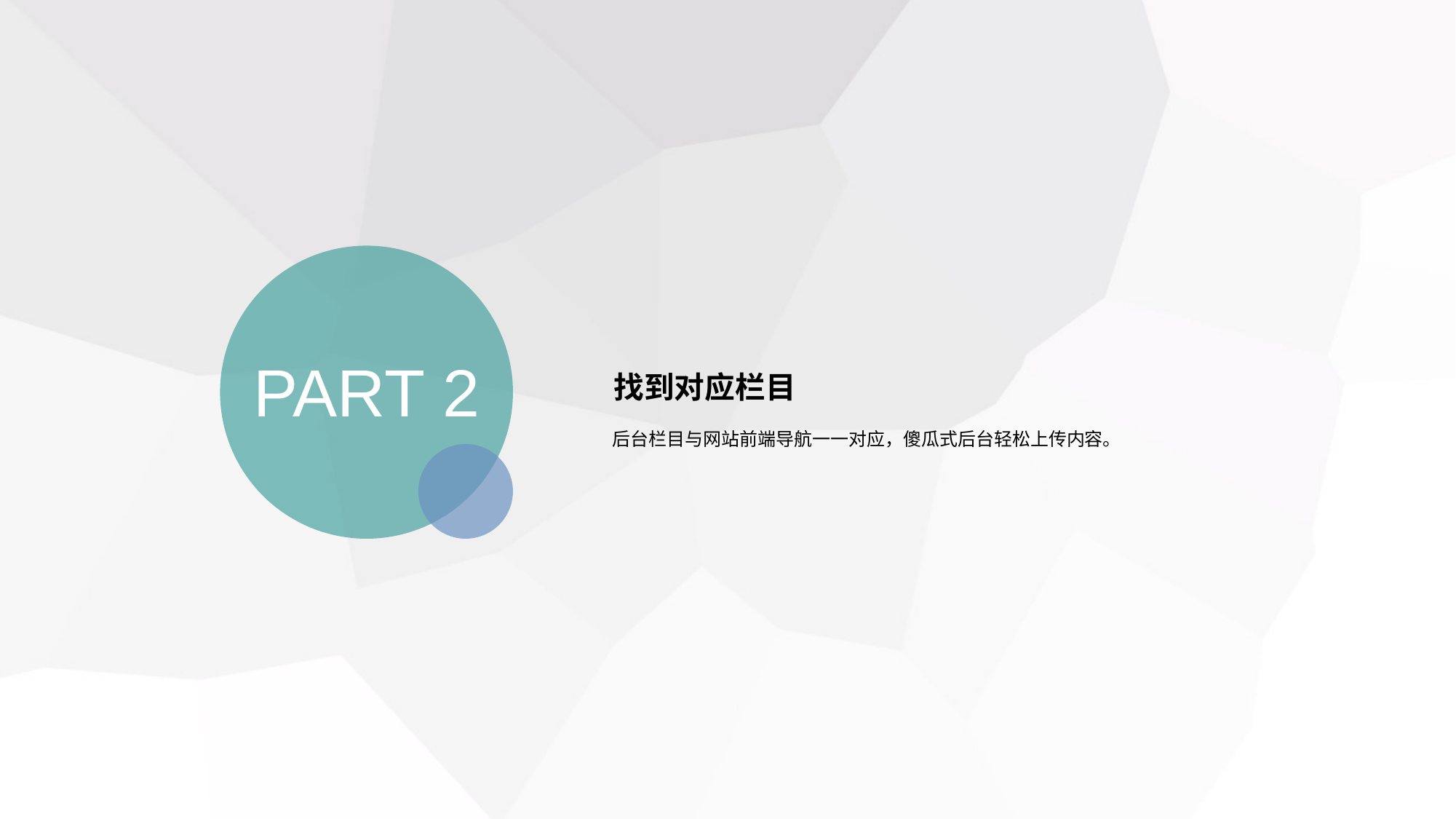

PART 2
找到对应栏目
后台栏目与网站前端导航一一对应，傻瓜式后台轻松上传内容。